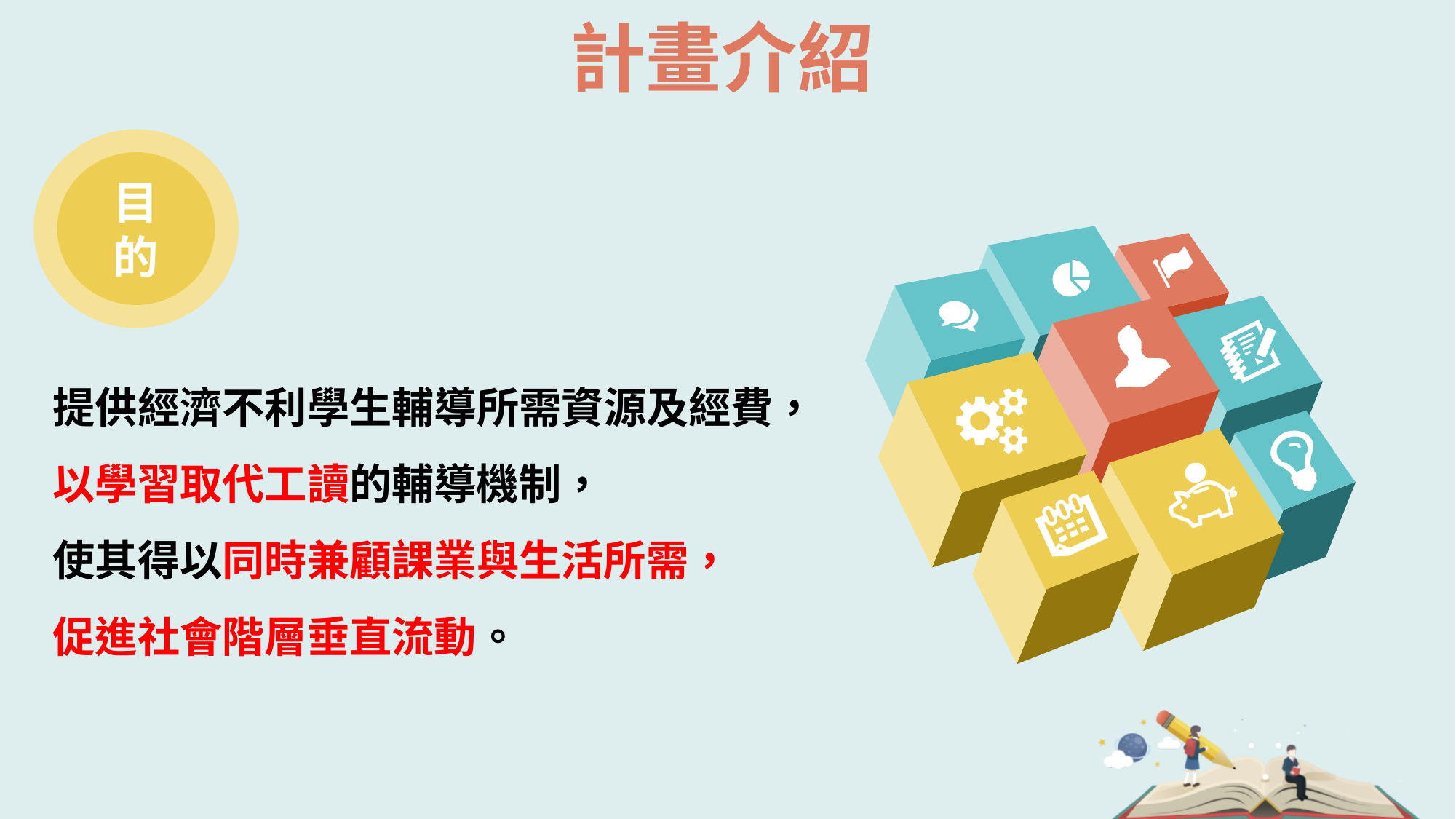

計畫介紹

目的

提供經濟不利學生輔導所需資源及經費，
以學習取代工讀的輔導機制，
使其得以同時兼顧課業與生活所需，
促進社會階層垂直流動。